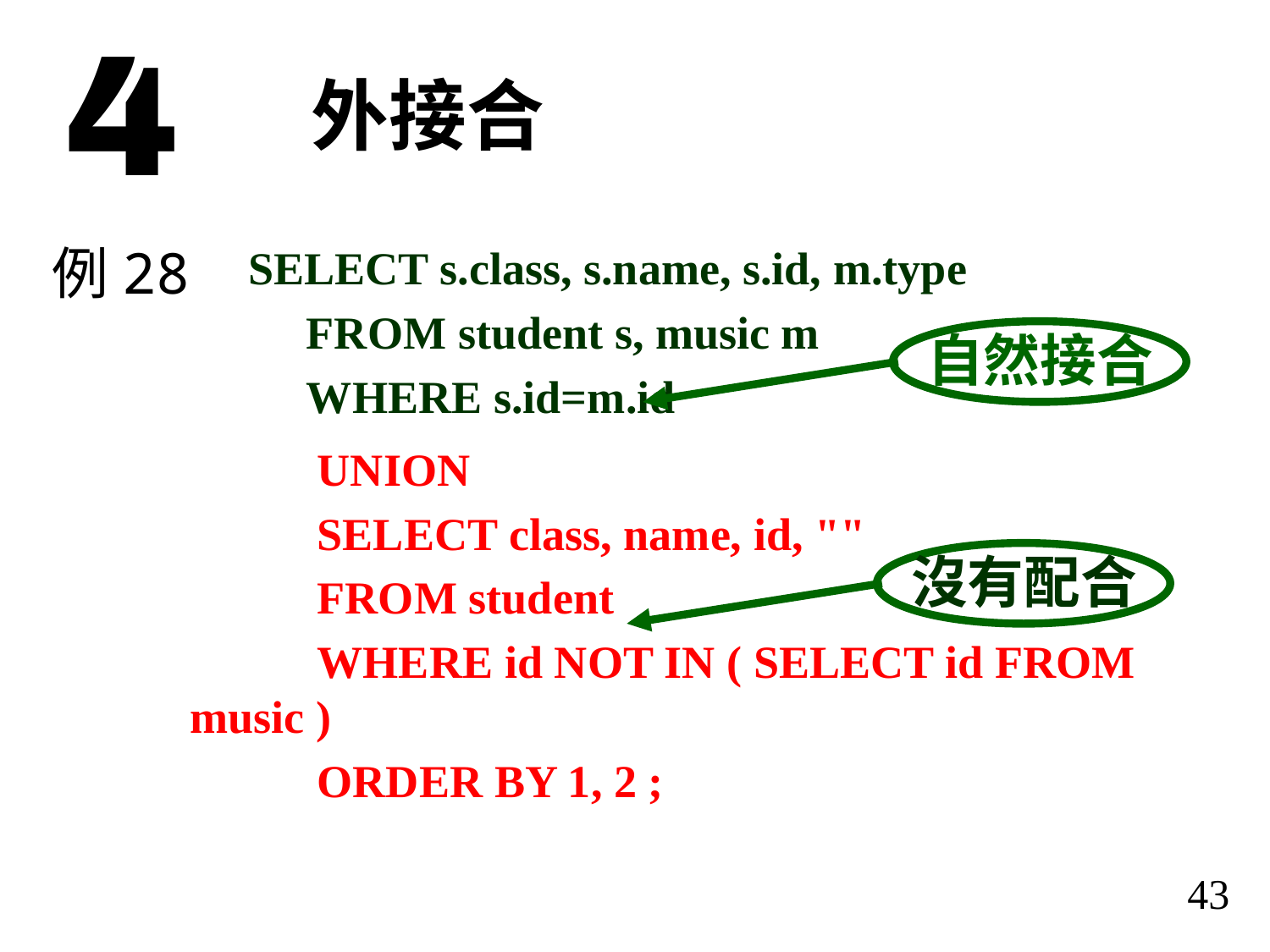

4
外接合
例28
		SELECT s.class, s.name, s.id, m.type
		FROM student s, music m
		WHERE s.id=m.id
自然接合

		UNION
		SELECT class, name, id, ""
		FROM student
		WHERE id NOT IN ( SELECT id FROM music )
		ORDER BY 1, 2 ;
沒有配合

43